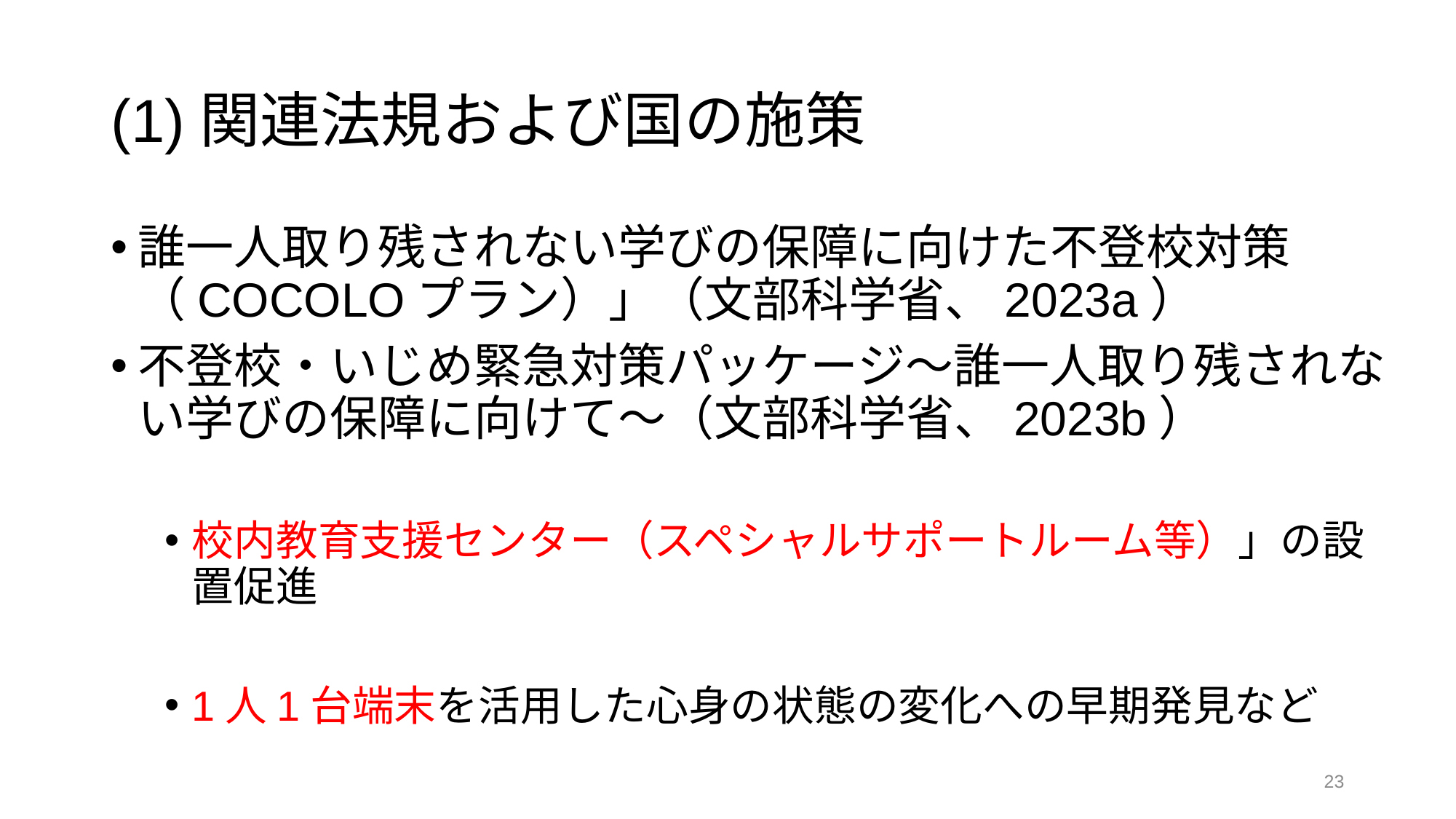

# (1)関連法規および国の施策
誰一人取り残されない学びの保障に向けた不登校対策（COCOLOプラン）」（文部科学省、2023a）
不登校・いじめ緊急対策パッケージ～誰一人取り残されない学びの保障に向けて～（文部科学省、2023b）

校内教育支援センター（スペシャルサポートルーム等）」の設置促進

1人1台端末を活用した心身の状態の変化への早期発見など
23